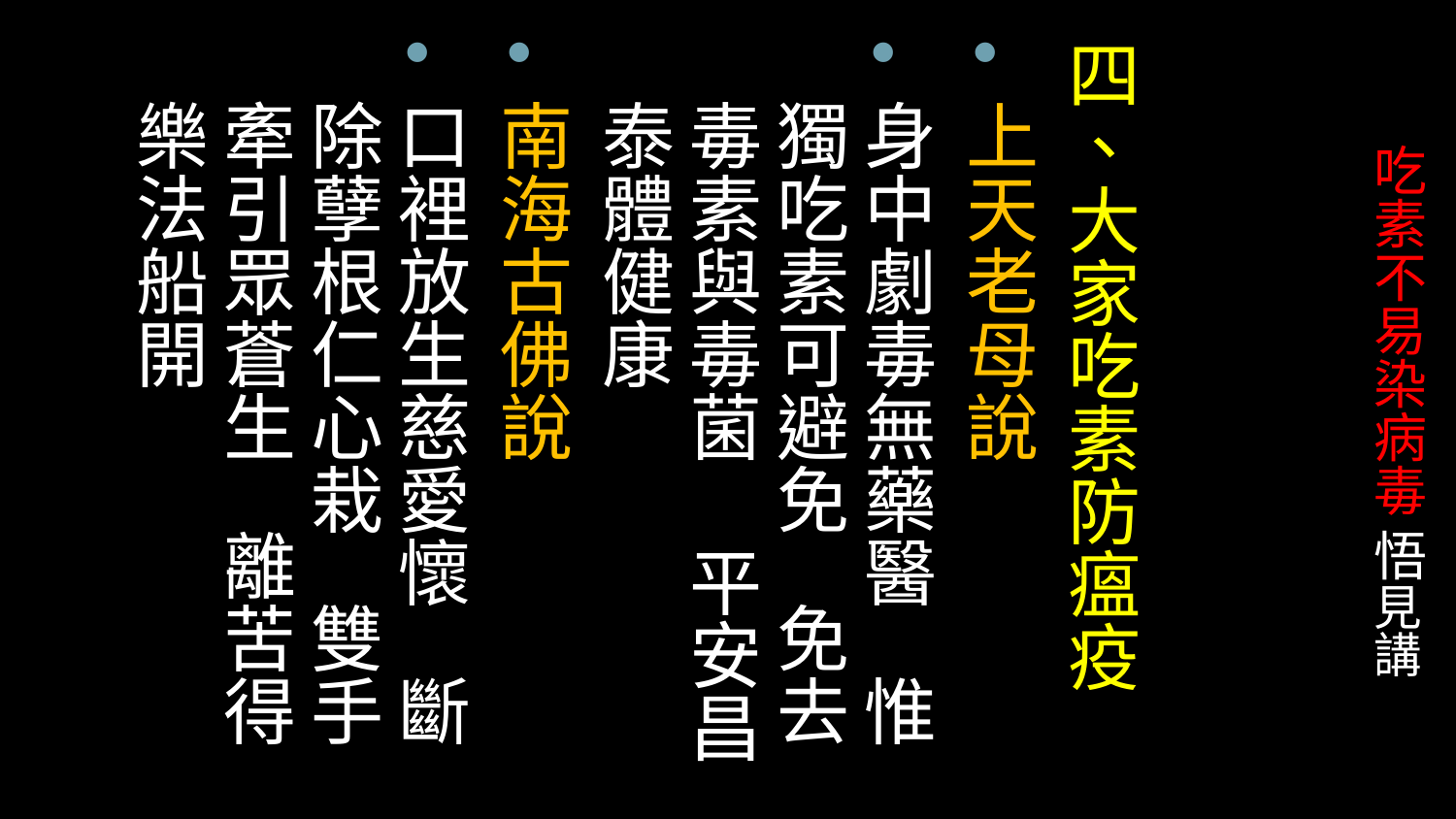

四、大家吃素防瘟疫
上天老母說
身中劇毒無藥醫    惟獨吃素可避免    免去毒素與毒菌     平安昌泰體健康
南海古佛說
口裡放生慈愛懷    斷除孽根仁心栽    雙手牽引眾蒼生    離苦得樂法船開

# 吃素不易染病毒 悟見講